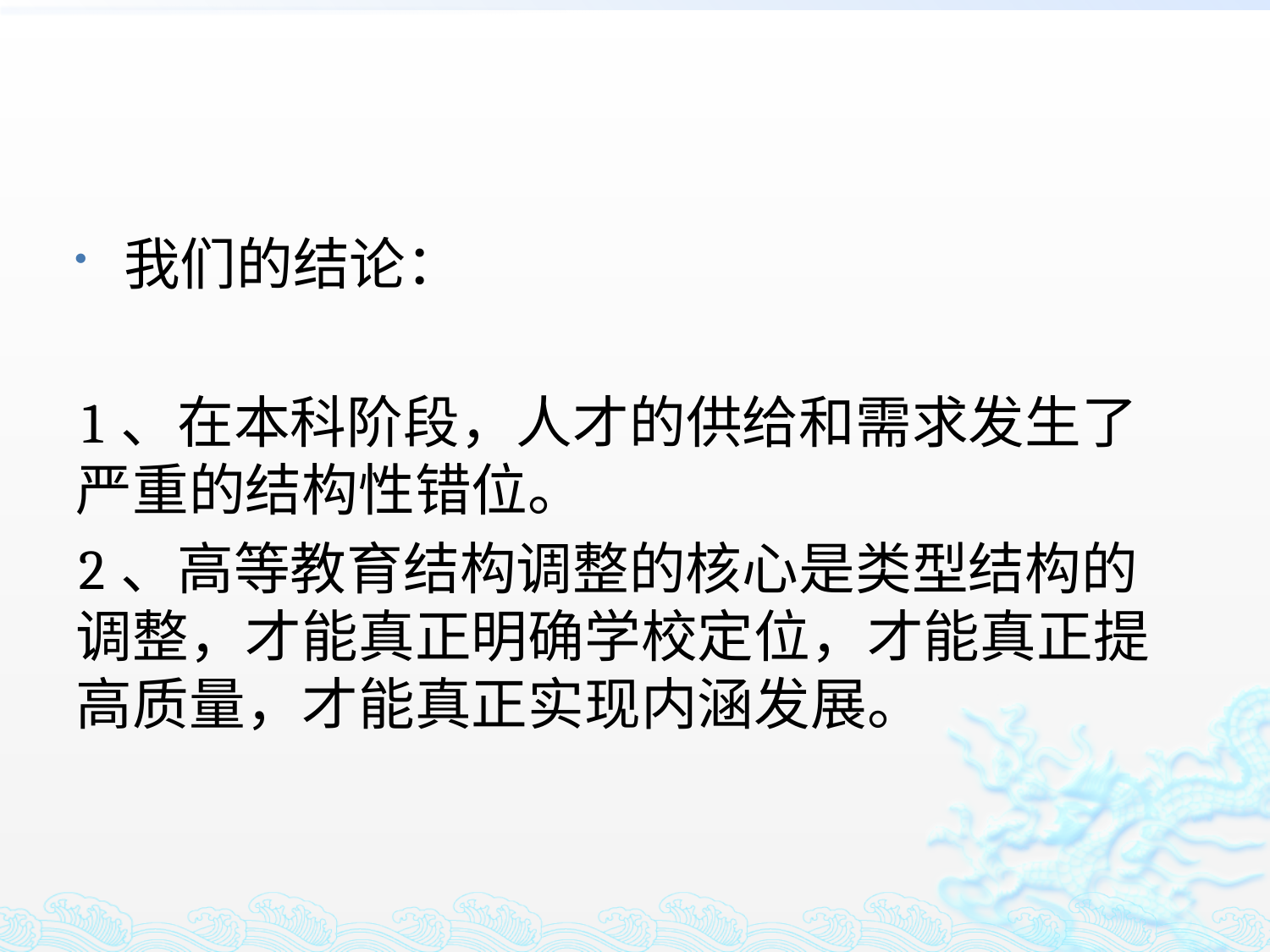

#
我们的结论：

1、在本科阶段，人才的供给和需求发生了严重的结构性错位。
2、高等教育结构调整的核心是类型结构的调整，才能真正明确学校定位，才能真正提高质量，才能真正实现内涵发展。